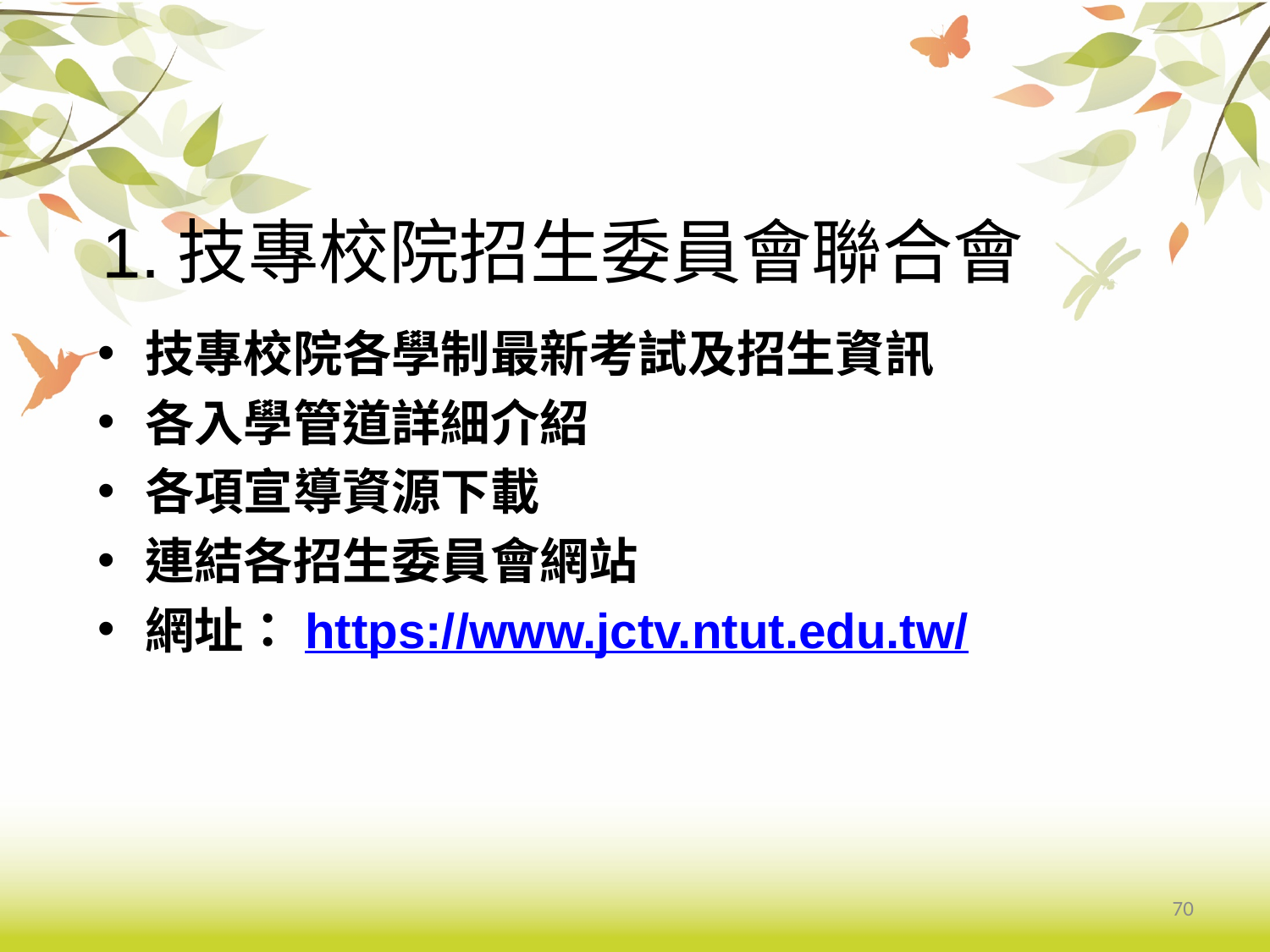

# 1.技專校院招生委員會聯合會
技專校院各學制最新考試及招生資訊
各入學管道詳細介紹
各項宣導資源下載
連結各招生委員會網站
網址：https://www.jctv.ntut.edu.tw/

70